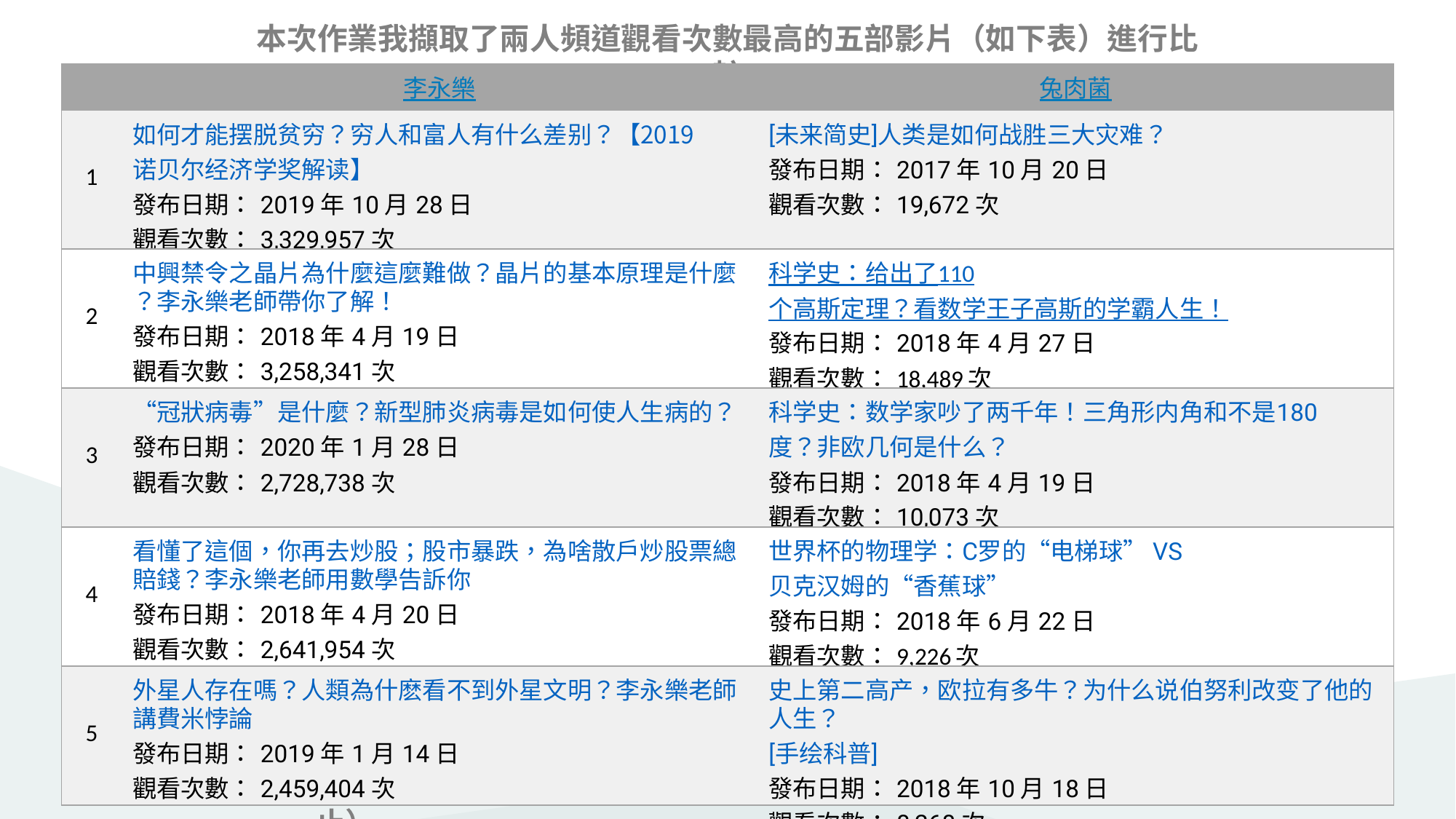

本次作業我擷取了兩人頻道觀看次數最高的五部影片（如下表）進行比較
|  | 李永樂 | 兔肉菌 |
| --- | --- | --- |
| 1 | 如何才能摆脱贫穷？穷人和富人有什么差别？【2019诺贝尔经济学奖解读】 發布日期：2019年10月28日 觀看次數：3,329,957次 | [未来简史]人类是如何战胜三大灾难？ 發布日期：2017年10月20日 觀看次數：19,672次 |
| 2 | 中興禁令之晶片為什麼這麼難做？晶片的基本原理是什麼？李永樂老師帶你了解！ 發布日期：2018年4月19日 觀看次數：3,258,341次 | 科学史：给出了110个高斯定理？看数学王子高斯的学霸人生！ 發布日期：2018年4月27日 觀看次數：18,489次 |
| 3 | “冠狀病毒”是什麼？新型肺炎病毒是如何使人生病的？ 發布日期：2020年1月28日 觀看次數：2,728,738次 | 科学史：数学家吵了两千年！三角形内角和不是180度？非欧几何是什么？ 發布日期：2018年4月19日 觀看次數：10,073次 |
| 4 | 看懂了這個，你再去炒股；股市暴跌，為啥散戶炒股票總賠錢？李永樂老師用數學告訴你 發布日期：2018年4月20日 觀看次數：2,641,954次 | 世界杯的物理学：C罗的“电梯球” VS 贝克汉姆的“香蕉球” 發布日期：2018年6月22日 觀看次數：9,226次 |
| 5 | 外星人存在嗎？人類為什麽看不到外星文明？李永樂老師講費米悖論 發布日期：2019年1月14日 觀看次數：2,459,404次 | 史上第二高产，欧拉有多牛？为什么说伯努利改变了他的人生？[手绘科普] 發布日期：2018年10月18日 觀看次數：8,268次 |

▲兩人頻道觀看次數最高的五部影片（2020年10月29日為止）